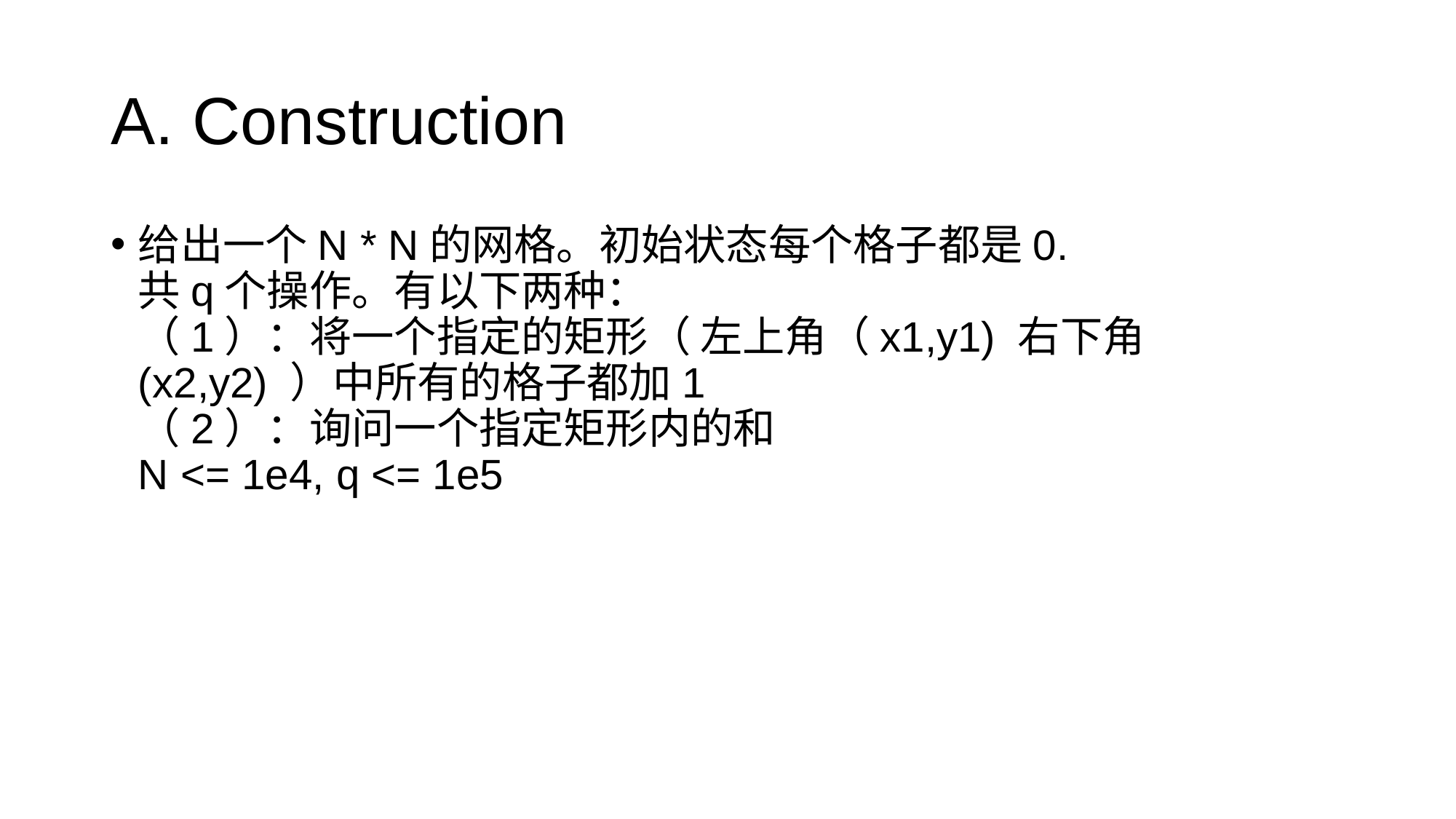

# A. Construction
给出一个N * N的网格。初始状态每个格子都是0.
共q个操作。有以下两种：
（1）：将一个指定的矩形（ 左上角（x1,y1) 右下角(x2,y2) ）中所有的格子都加1
（2）：询问一个指定矩形内的和
N <= 1e4, q <= 1e5